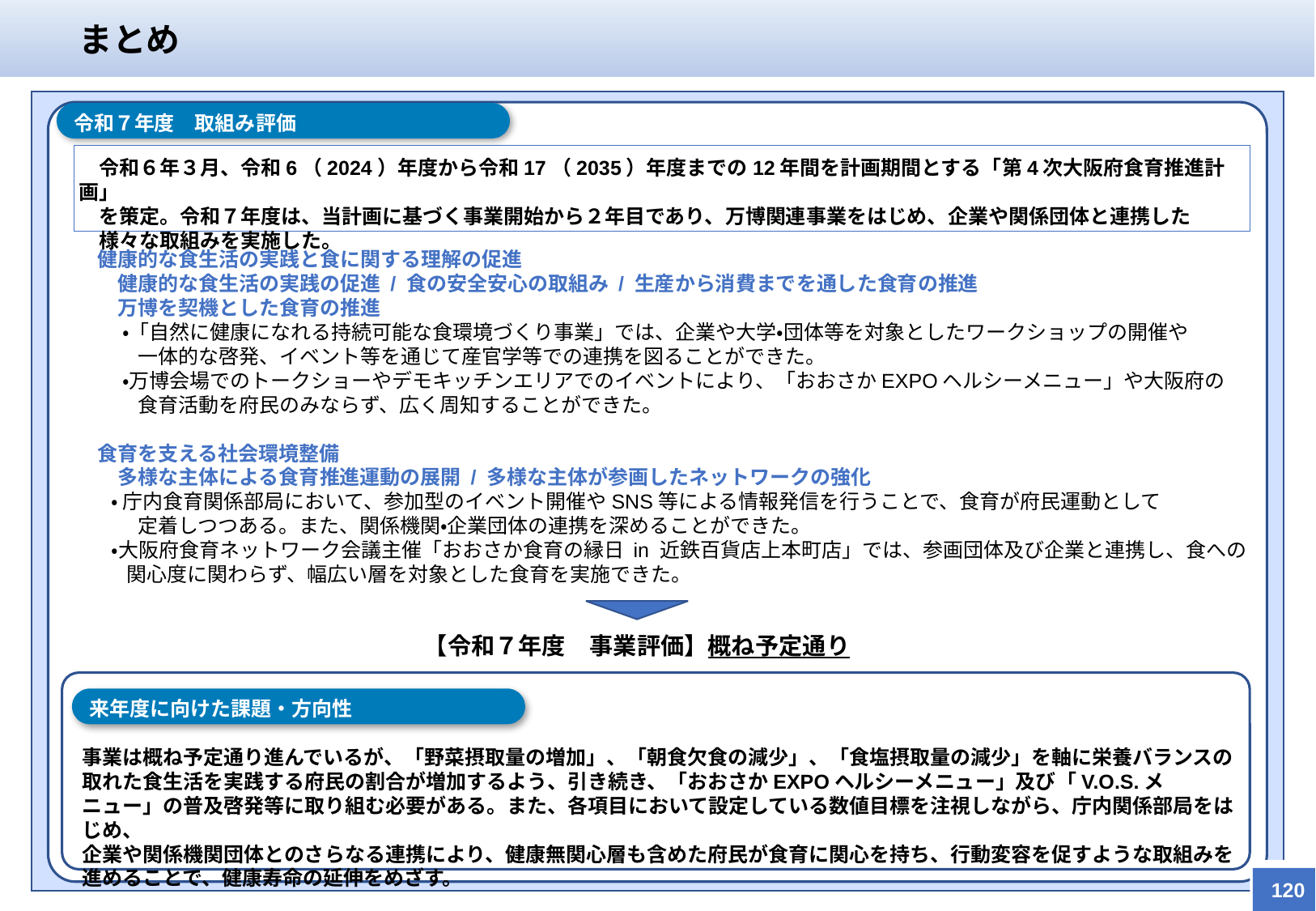

まとめ

令和７年度　取組み評価
　令和６年３月、令和6（2024）年度から令和17（2035）年度までの12年間を計画期間とする「第4次大阪府食育推進計画」
　を策定。令和７年度は、当計画に基づく事業開始から２年目であり、万博関連事業をはじめ、企業や関係団体と連携した
　様々な取組みを実施した。
健康的な食生活の実践と食に関する理解の促進
　健康的な食生活の実践の促進 / 食の安全安心の取組み / 生産から消費までを通した食育の推進
　万博を契機とした食育の推進
　 ・「自然に健康になれる持続可能な食環境づくり事業」では、企業や大学・団体等を対象としたワークショップの開催や
　　一体的な啓発、イベント等を通じて産官学等での連携を図ることができた。
　 ・万博会場でのトークショーやデモキッチンエリアでのイベントにより、「おおさかEXPOヘルシーメニュー」や大阪府の
　　食育活動を府民のみならず、広く周知することができた。

食育を支える社会環境整備
　多様な主体による食育推進運動の展開 / 多様な主体が参画したネットワークの強化
  ・ 庁内食育関係部局において、参加型のイベント開催やSNS等による情報発信を行うことで、食育が府民運動として
　　定着しつつある。また、関係機関・企業団体の連携を深めることができた。
  ・大阪府食育ネットワーク会議主催「おおさか食育の縁日 in 近鉄百貨店上本町店」では、参画団体及び企業と連携し、食への
　  関心度に関わらず、幅広い層を対象とした食育を実施できた。

【令和７年度　事業評価】概ね予定通り

来年度に向けた課題・方向性
事業は概ね予定通り進んでいるが、「野菜摂取量の増加」、「朝食欠食の減少」、「食塩摂取量の減少」を軸に栄養バランスの取れた食生活を実践する府民の割合が増加するよう、引き続き、「おおさかEXPOヘルシーメニュー」及び「V.O.S.メニュー」の普及啓発等に取り組む必要がある。また、各項目において設定している数値目標を注視しながら、庁内関係部局をはじめ、
企業や関係機関団体とのさらなる連携により、健康無関心層も含めた府民が食育に関心を持ち、行動変容を促すような取組みを進めることで、健康寿命の延伸をめざす。

120
120